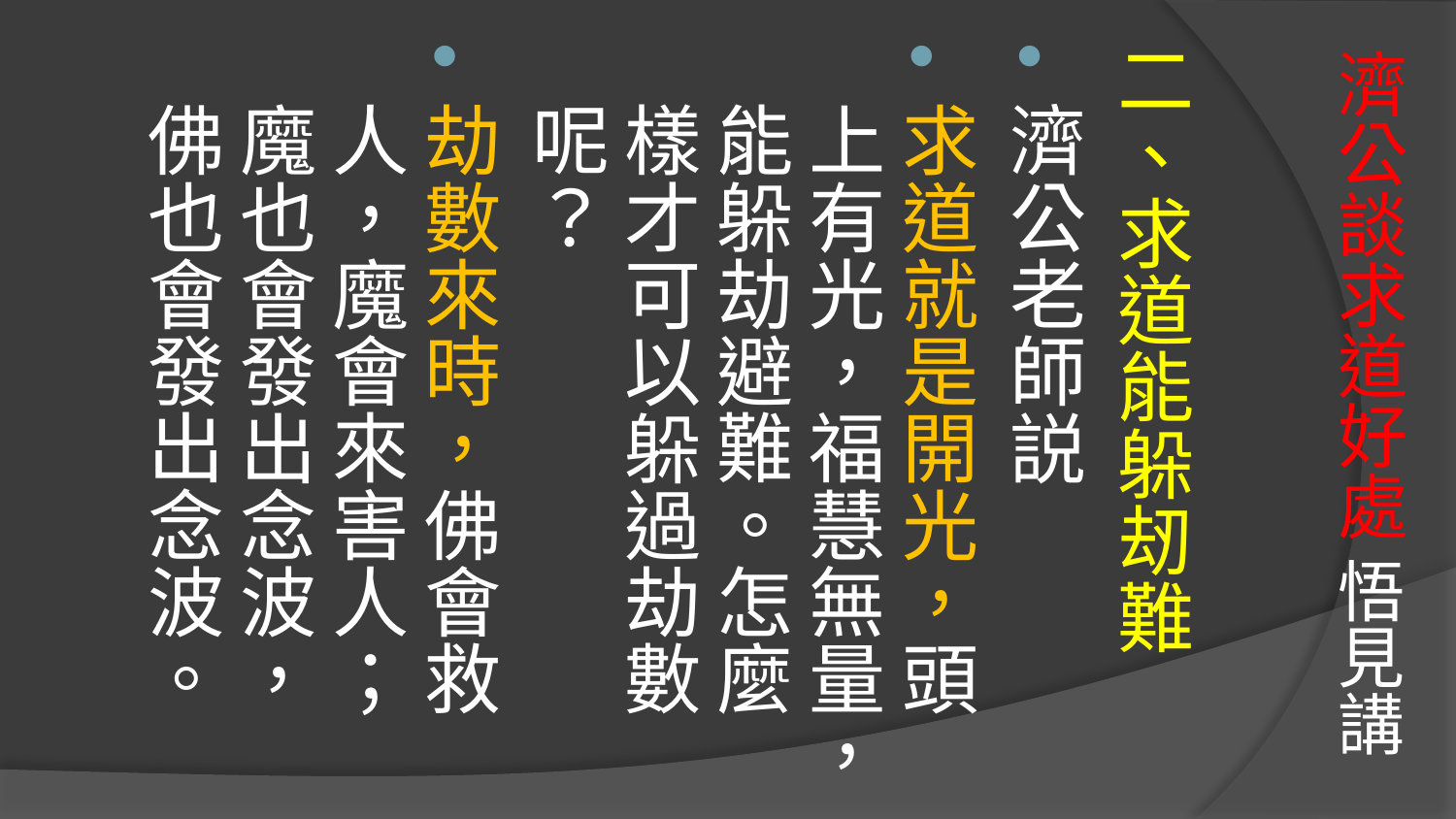

# 濟公談求道好處 悟見講
二、求道能躲刼難
濟公老師説
求道就是開光，頭上有光，福慧無量，能躲劫避難。怎麼樣才可以躲過劫數呢？
劫數來時，佛會救人，魔會來害人；魔也會發出念波，佛也會發出念波。